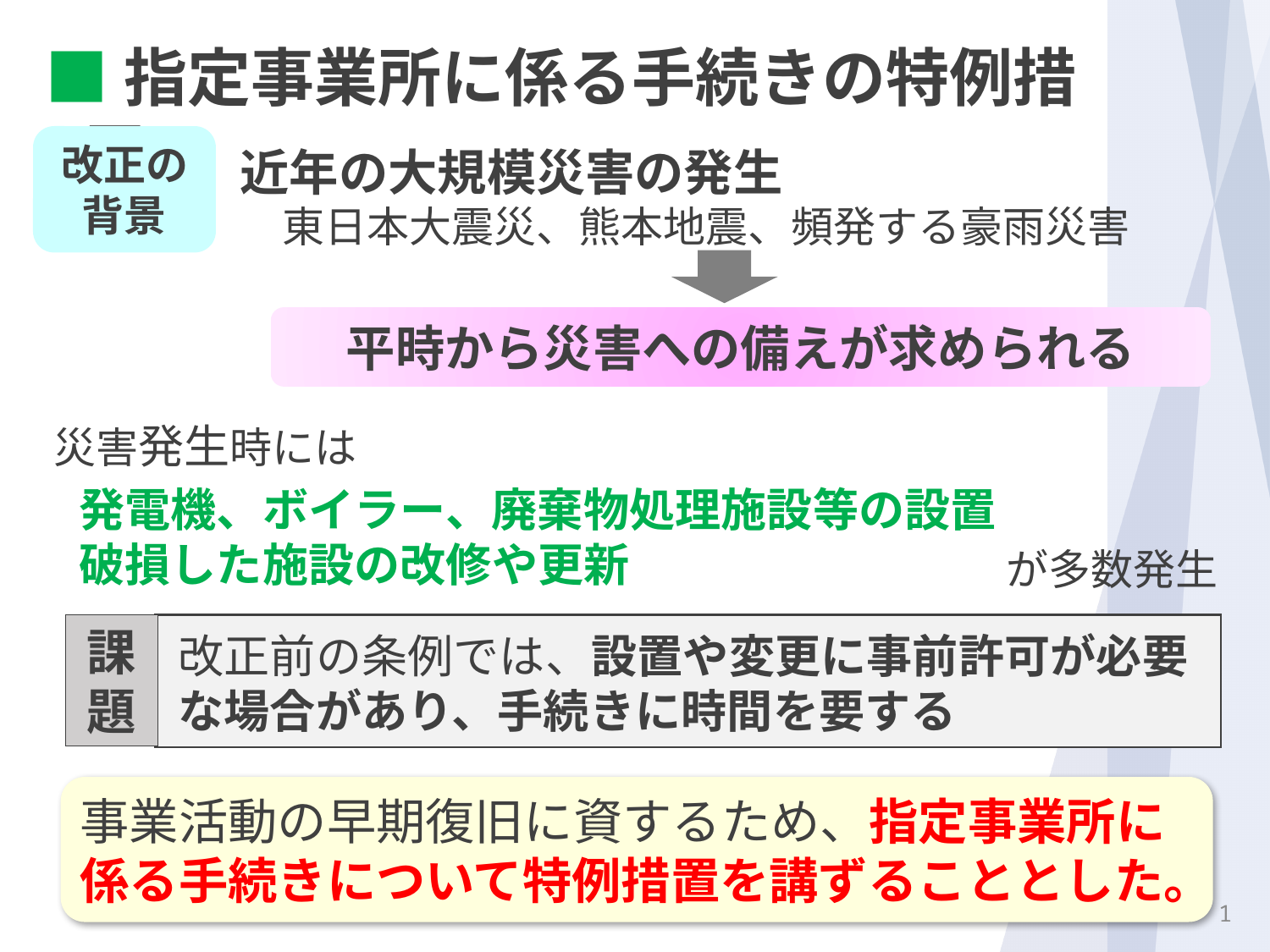

■指定事業所に係る手続きの特例措置
改正の
背景
近年の大規模災害の発生
　東日本大震災、熊本地震、頻発する豪雨災害

平時から災害への備えが求められる
災害発生時には
発電機、ボイラー、廃棄物処理施設等の設置
破損した施設の改修や更新
が多数発生
課題

改正前の条例では、設置や変更に事前許可が必要な場合があり、手続きに時間を要する
事業活動の早期復旧に資するため、指定事業所に係る手続きについて特例措置を講ずることとした。
1